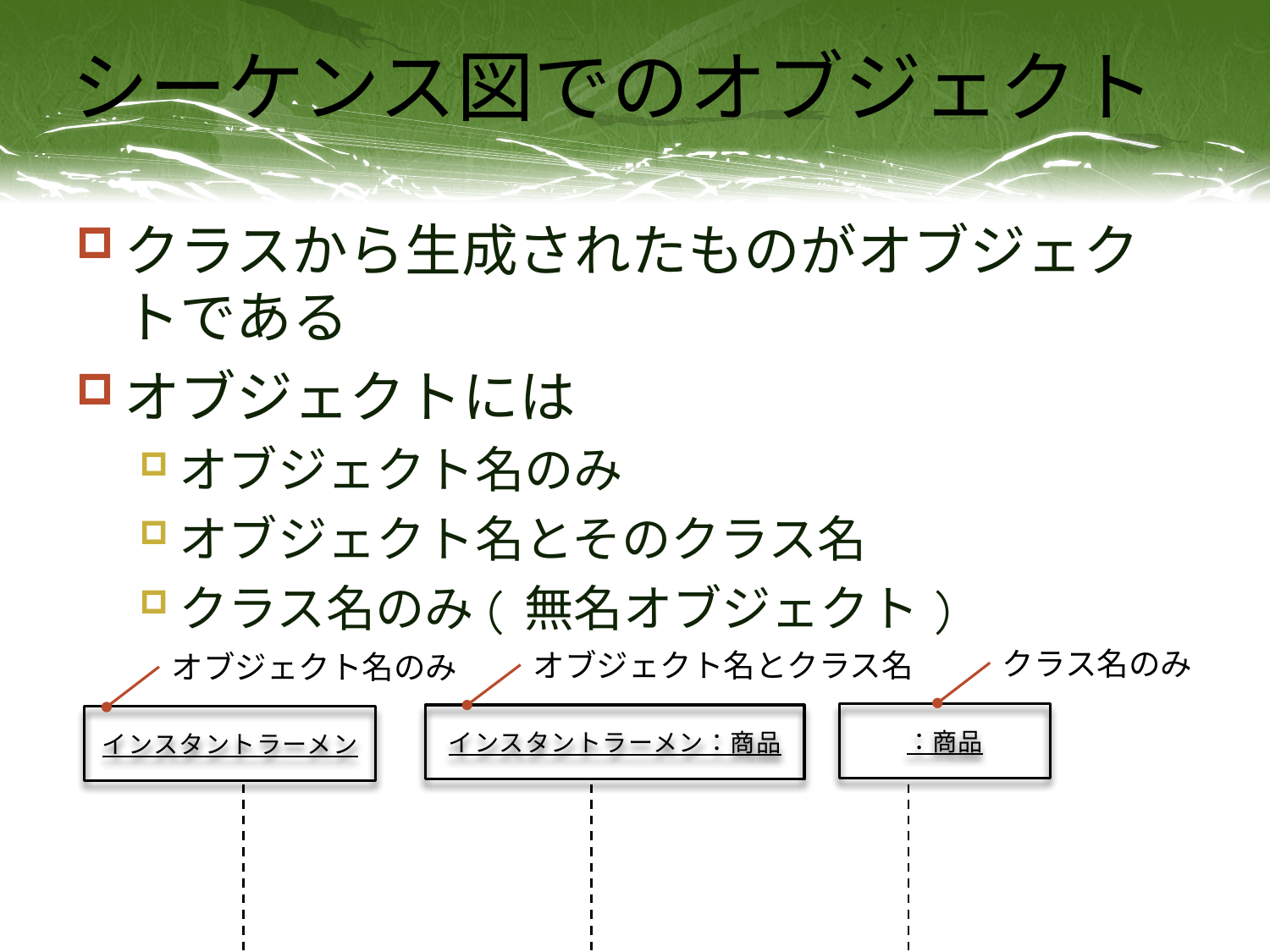

# シーケンス図でのオブジェクト
クラスから生成されたものがオブジェクトである
オブジェクトには
オブジェクト名のみ
オブジェクト名とそのクラス名
クラス名のみ(無名オブジェクト)
クラス名のみ
オブジェクト名とクラス名
オブジェクト名のみ
：商品
インスタントラーメン：商品
インスタントラーメン